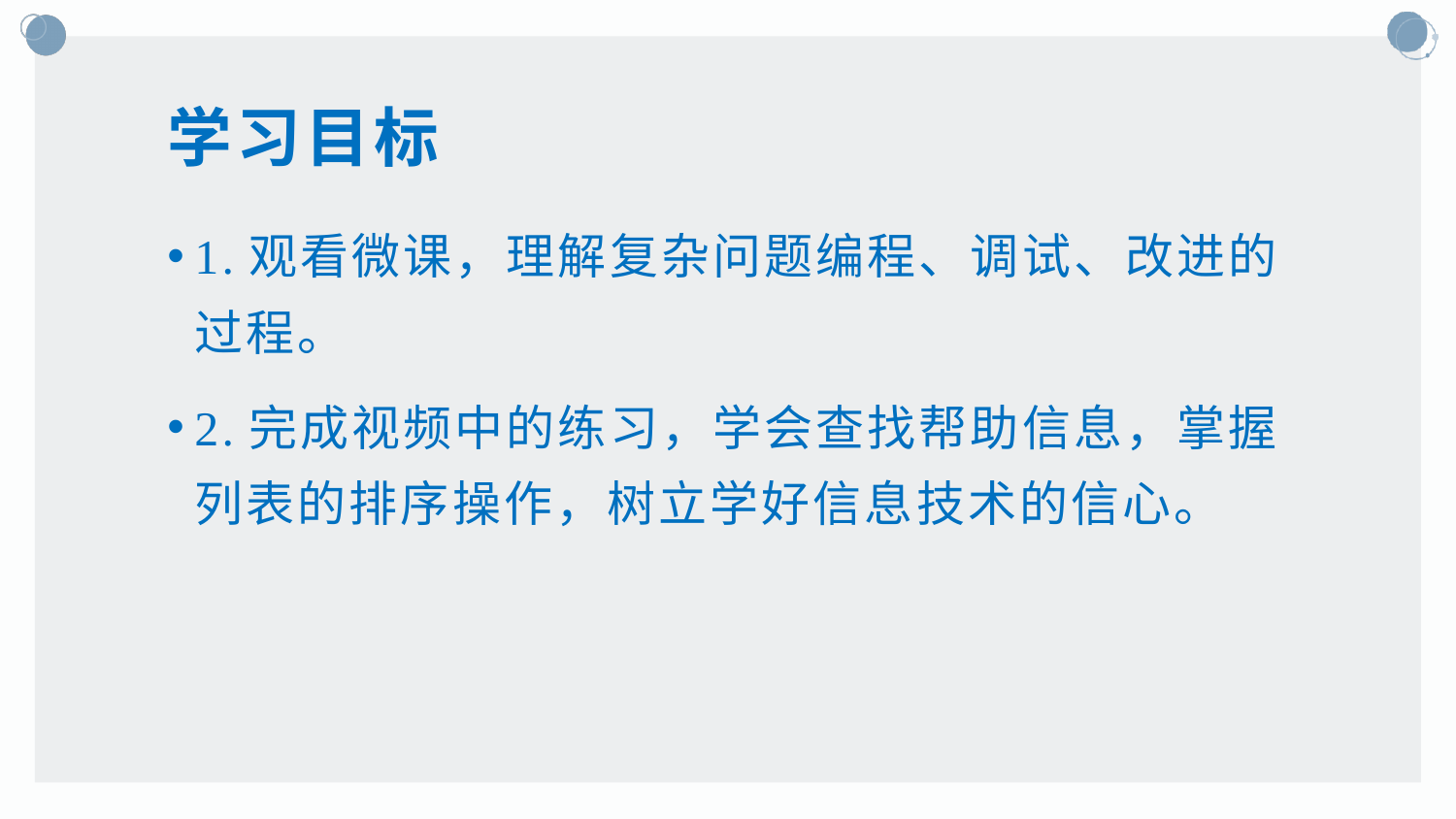

# 学习目标
1.观看微课，理解复杂问题编程、调试、改进的过程。
2.完成视频中的练习，学会查找帮助信息，掌握列表的排序操作，树立学好信息技术的信心。